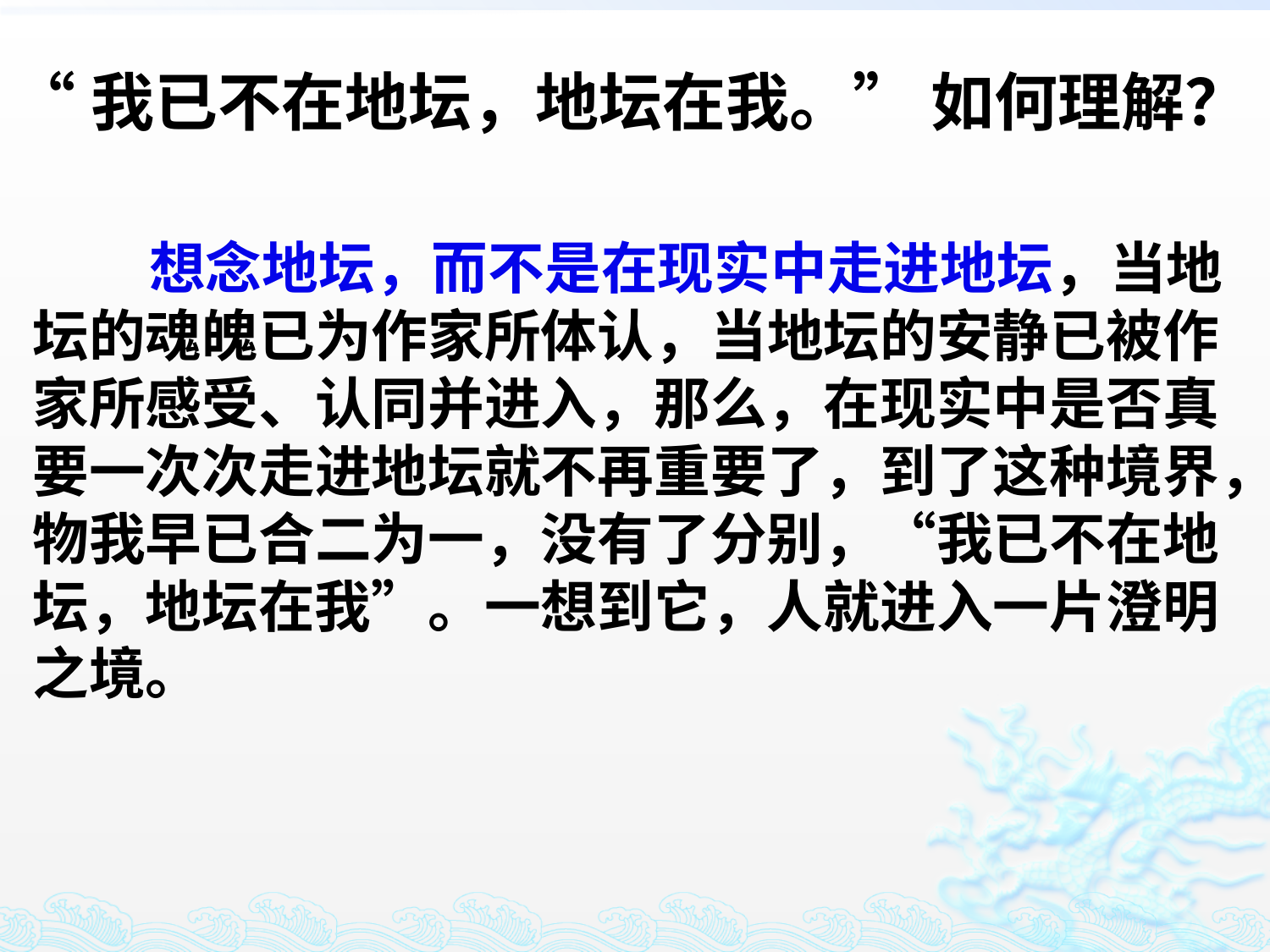

“我已不在地坛，地坛在我。” 如何理解？
        想念地坛，而不是在现实中走进地坛，当地坛的魂魄已为作家所体认，当地坛的安静已被作家所感受、认同并进入，那么，在现实中是否真要一次次走进地坛就不再重要了，到了这种境界，物我早已合二为一，没有了分别，“我已不在地坛，地坛在我”。一想到它，人就进入一片澄明之境。